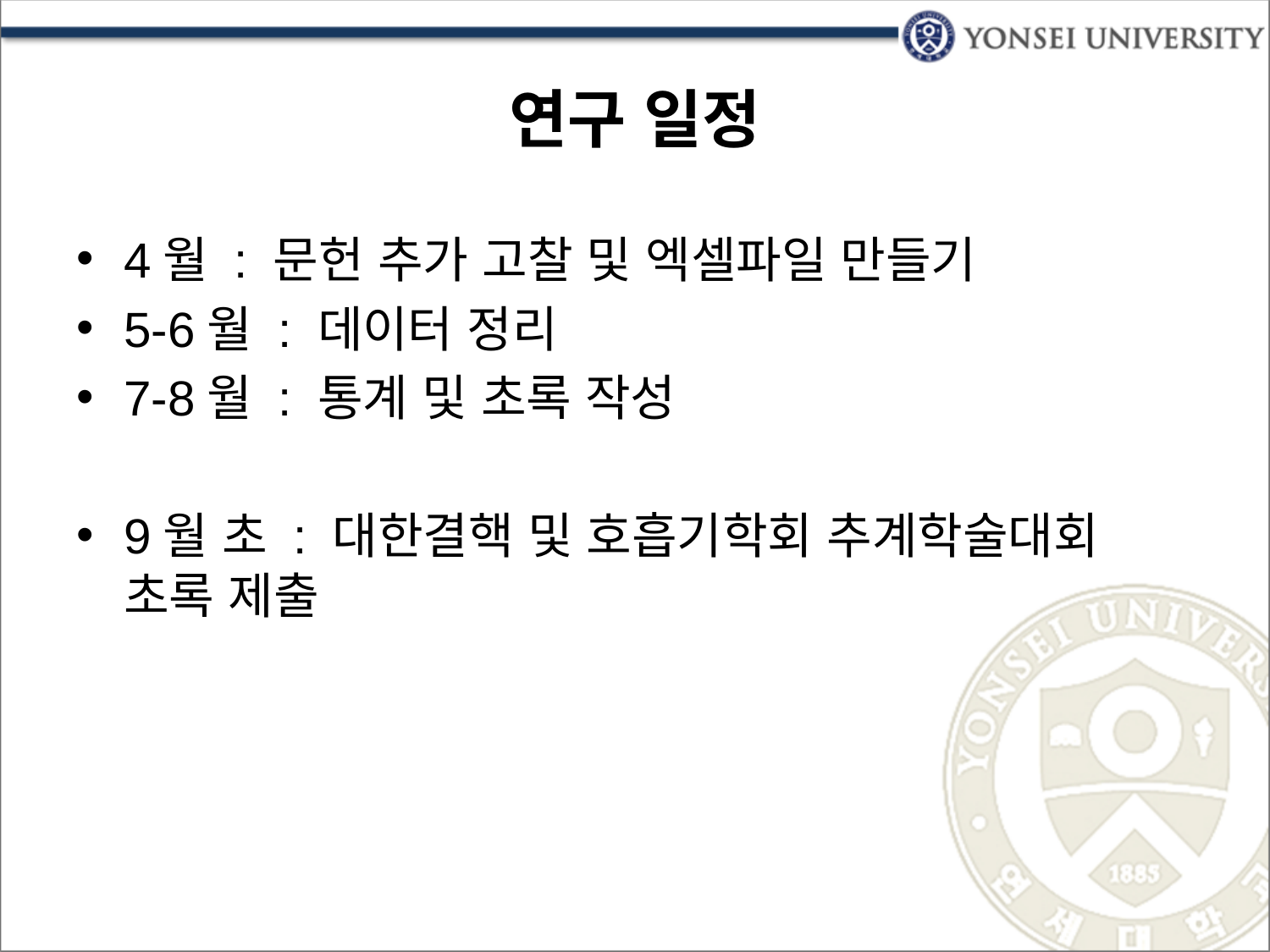

# 연구 일정
4월 : 문헌 추가 고찰 및 엑셀파일 만들기
5-6월 : 데이터 정리
7-8월 : 통계 및 초록 작성

9월 초 : 대한결핵 및 호흡기학회 추계학술대회 초록 제출